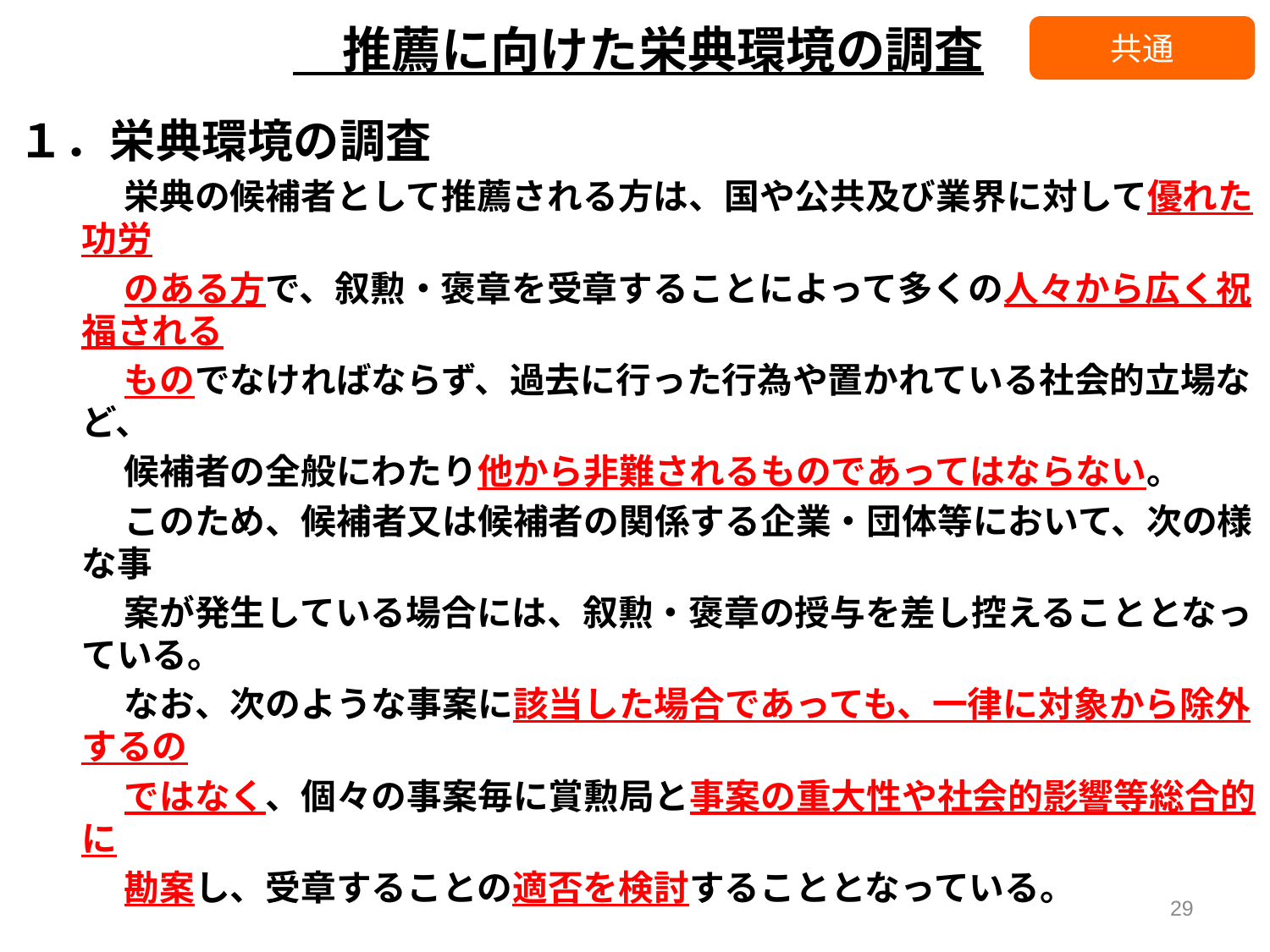

推薦に向けた栄典環境の調査
共通
１．栄典環境の調査
　　　栄典の候補者として推薦される方は、国や公共及び業界に対して優れた功労
　　　のある方で、叙勲・褒章を受章することによって多くの人々から広く祝福される
　　　ものでなければならず、過去に行った行為や置かれている社会的立場など、
　　　候補者の全般にわたり他から非難されるものであってはならない。
　　　このため、候補者又は候補者の関係する企業・団体等において、次の様な事
　　　案が発生している場合には、叙勲・褒章の授与を差し控えることとなっている。
　　　なお、次のような事案に該当した場合であっても、一律に対象から除外するの
　　　ではなく、個々の事案毎に賞勲局と事案の重大性や社会的影響等総合的に
　　　勘案し、受章することの適否を検討することとなっている。

２．対象期間
　　　当該企業又は団体の長の期間のみではなく、役員就任～（退任）～現在まで
　　　が対象で、当該企業以外の役員期間や社外取締役についても同様。また、
　　　就任前の事案であっても解決していない事案は該当する。
29